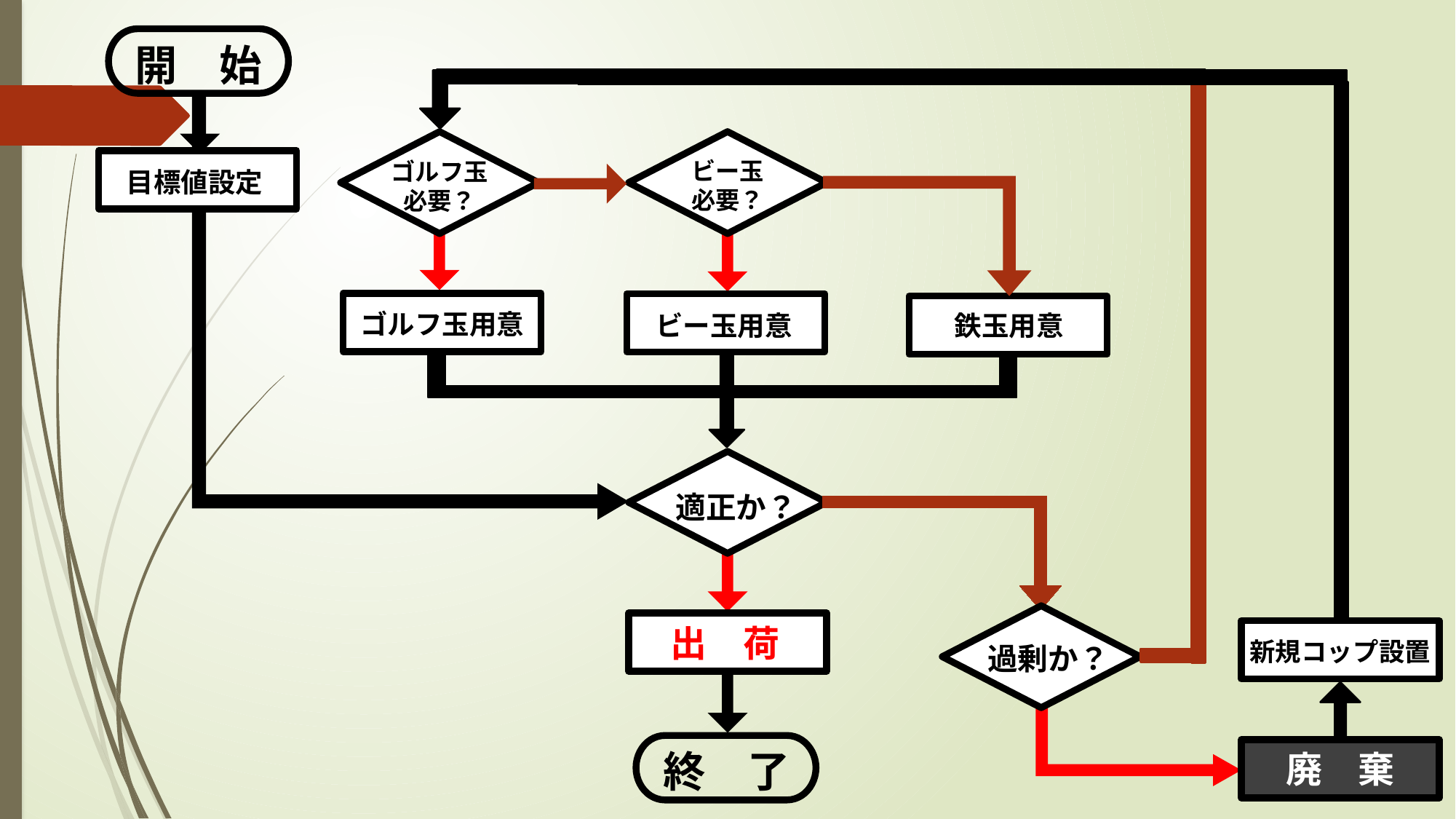

開　始

ビー玉
必要？
ゴルフ玉
必要？
目標値設定

ゴルフ玉用意
ビー玉用意
鉄玉用意

適正か？

出　荷

新規コップ設置
過剰か？

終　了

廃　棄